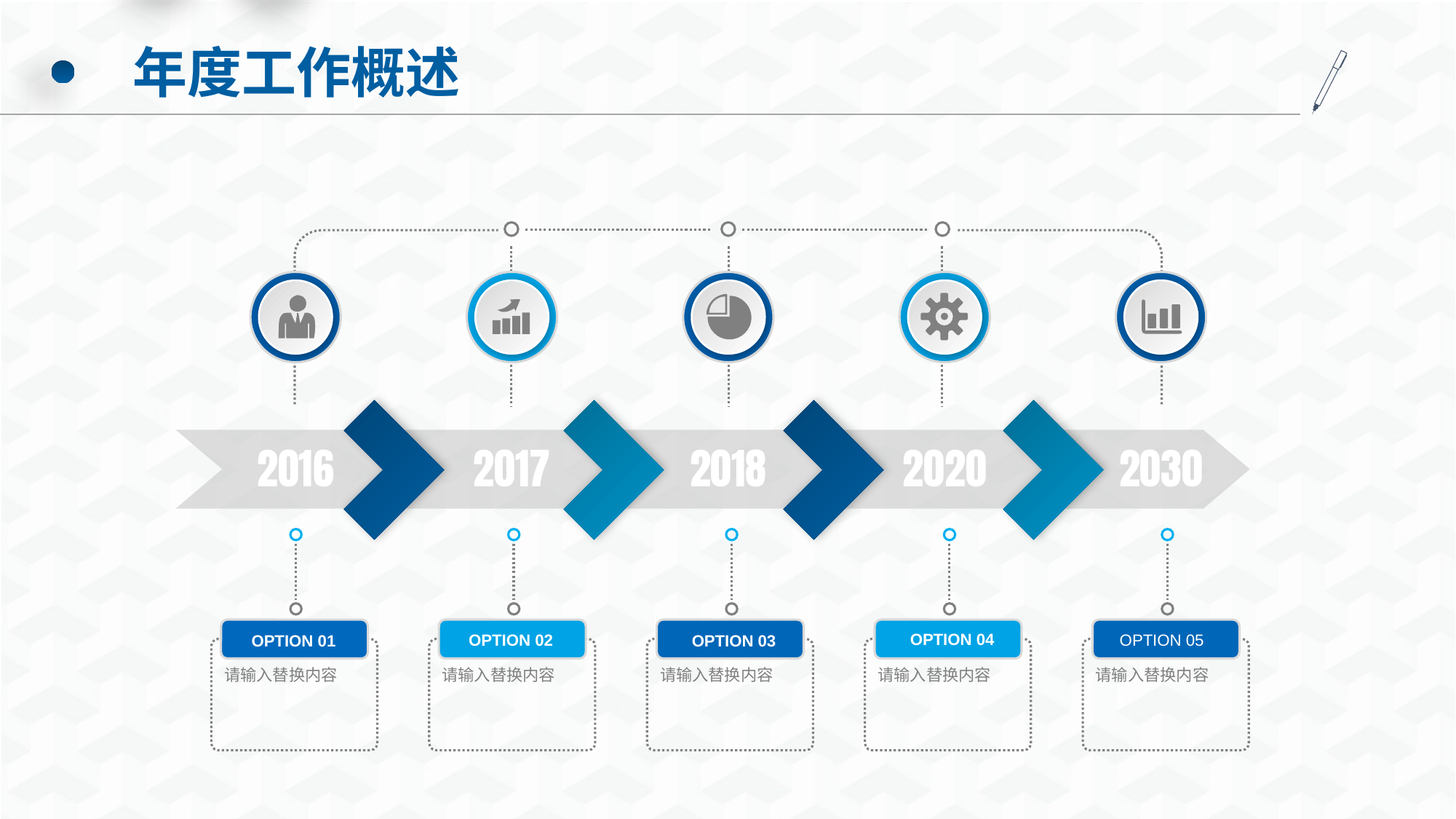

年度工作概述

2016
2017
2018
2020
2030

OPTION 04
请输入替换内容

OPTION 01
请输入替换内容

OPTION 03
请输入替换内容

OPTION 02
请输入替换内容

OPTION 05
请输入替换内容